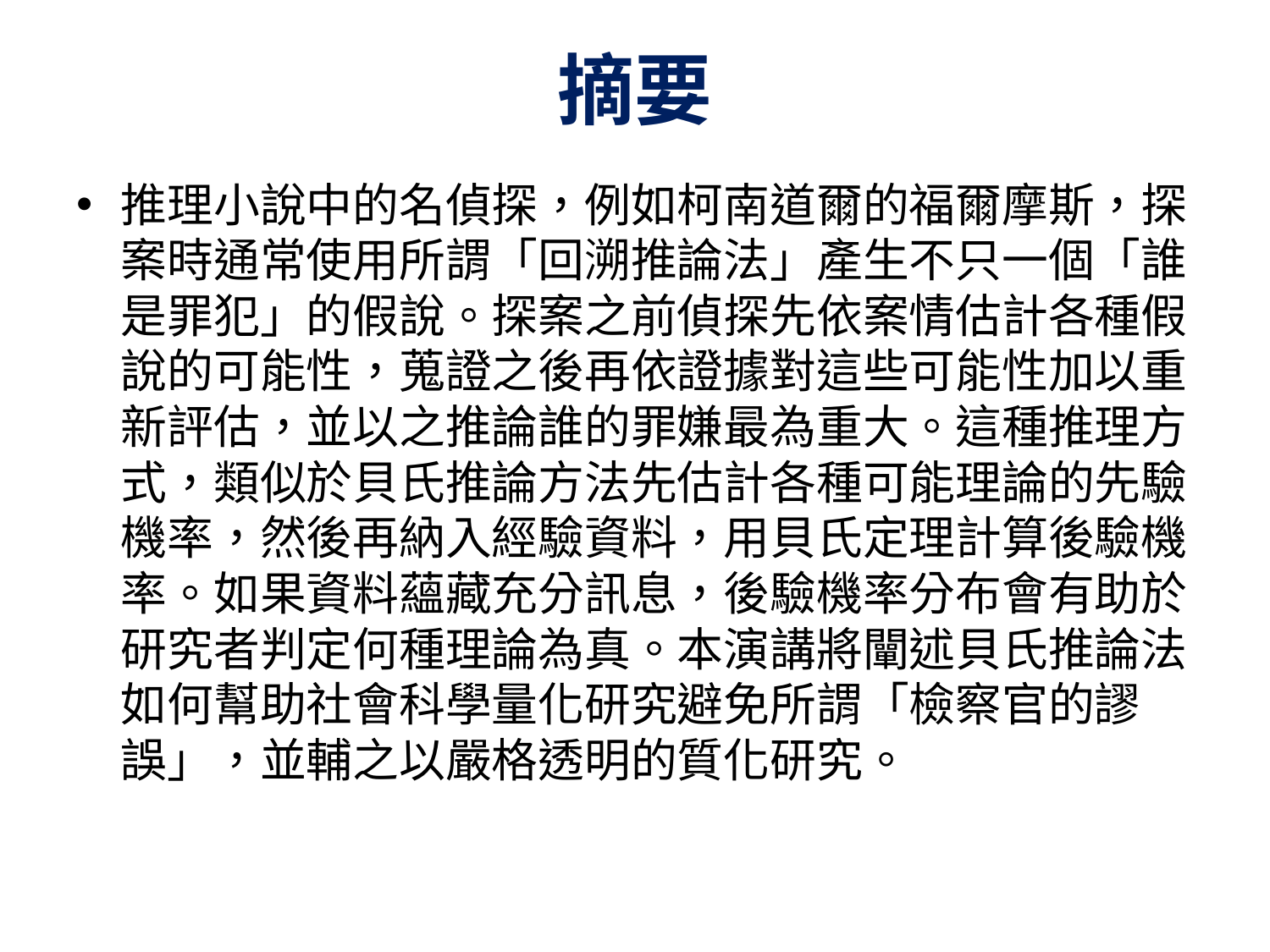

# 摘要
推理小說中的名偵探，例如柯南道爾的福爾摩斯，探案時通常使用所謂「回溯推論法」產生不只一個「誰是罪犯」的假說。探案之前偵探先依案情估計各種假說的可能性，蒐證之後再依證據對這些可能性加以重新評估，並以之推論誰的罪嫌最為重大。這種推理方式，類似於貝氏推論方法先估計各種可能理論的先驗機率，然後再納入經驗資料，用貝氏定理計算後驗機率。如果資料蘊藏充分訊息，後驗機率分布會有助於研究者判定何種理論為真。本演講將闡述貝氏推論法如何幫助社會科學量化研究避免所謂「檢察官的謬誤」，並輔之以嚴格透明的質化研究。